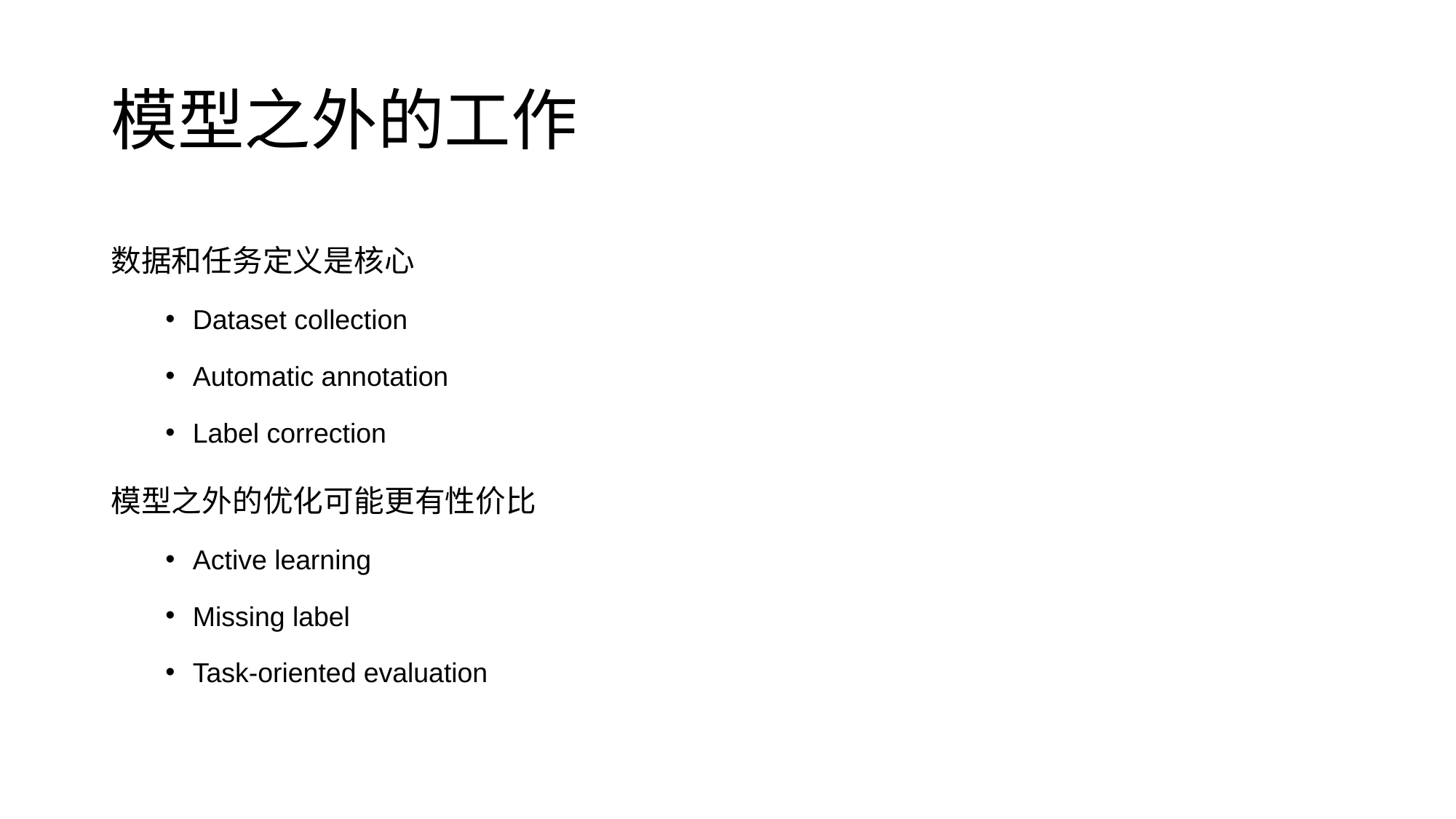

# 模型之外的工作
数据和任务定义是核心
Dataset collection
Automatic annotation
Label correction
模型之外的优化可能更有性价比
Active learning
Missing label
Task-oriented evaluation